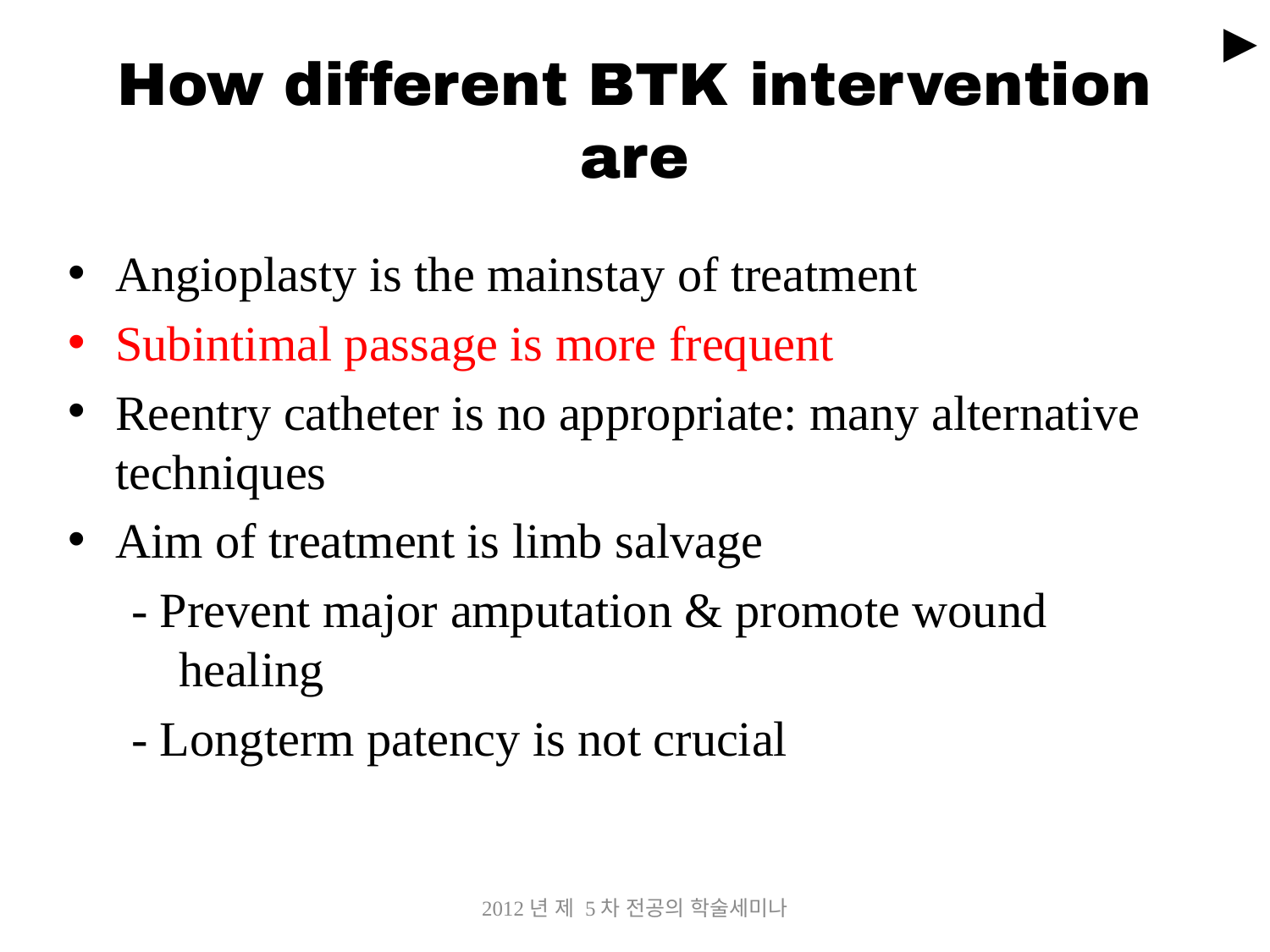

►
# How different BTK intervention are

Angioplasty is the mainstay of treatment
Subintimal passage is more frequent
Reentry catheter is no appropriate: many alternative techniques
Aim of treatment is limb salvage
- Prevent major amputation & promote wound healing
- Longterm patency is not crucial

2012년 제 5차 전공의 학술세미나